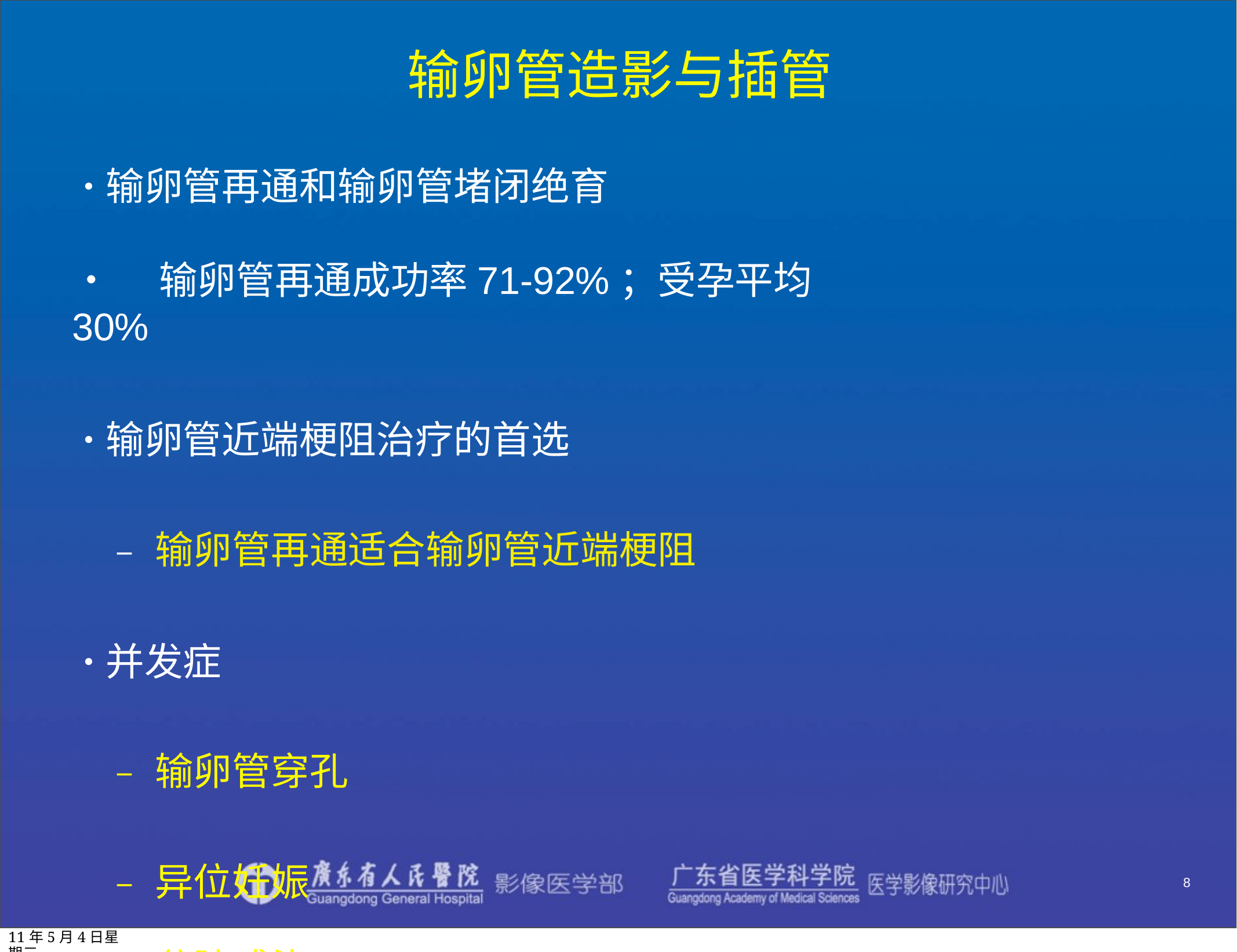

# 输卵管造影与插管
•	输卵管再通和输卵管堵闭绝育

•	输卵管再通成功率71-92%；受孕平均30%

•	输卵管近端梗阻治疗的首选

– 输卵管再通适合输卵管近端梗阻

•	并发症

– 输卵管穿孔

– 异位妊娠

– 盆腔感染
8
11年5月4日星期三